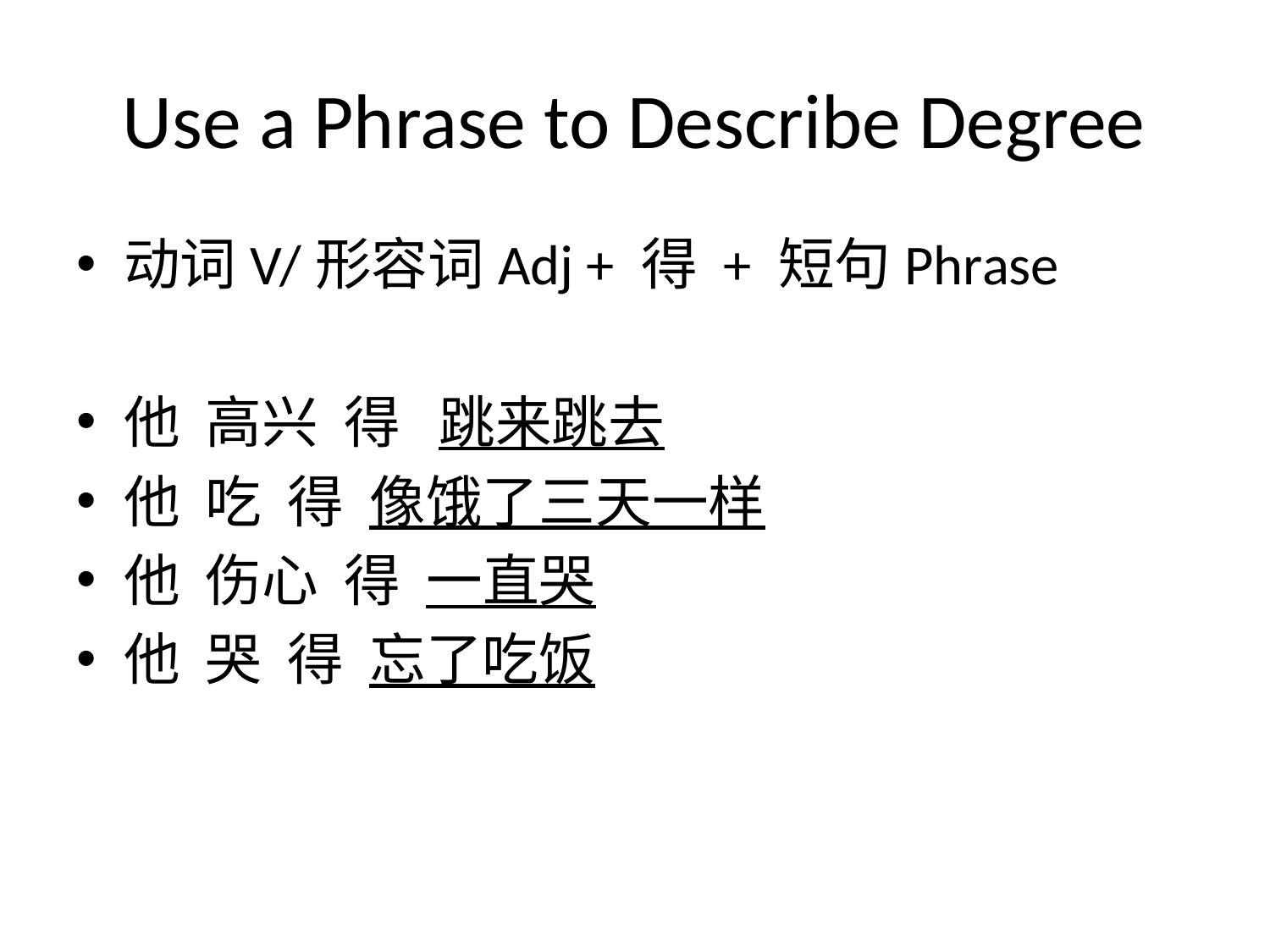

# Use a Phrase to Describe Degree
动词V/形容词Adj + 得 + 短句Phrase

他  高兴  得   跳来跳去
他  吃  得  像饿了三天一样
他  伤心  得  一直哭
他  哭  得  忘了吃饭